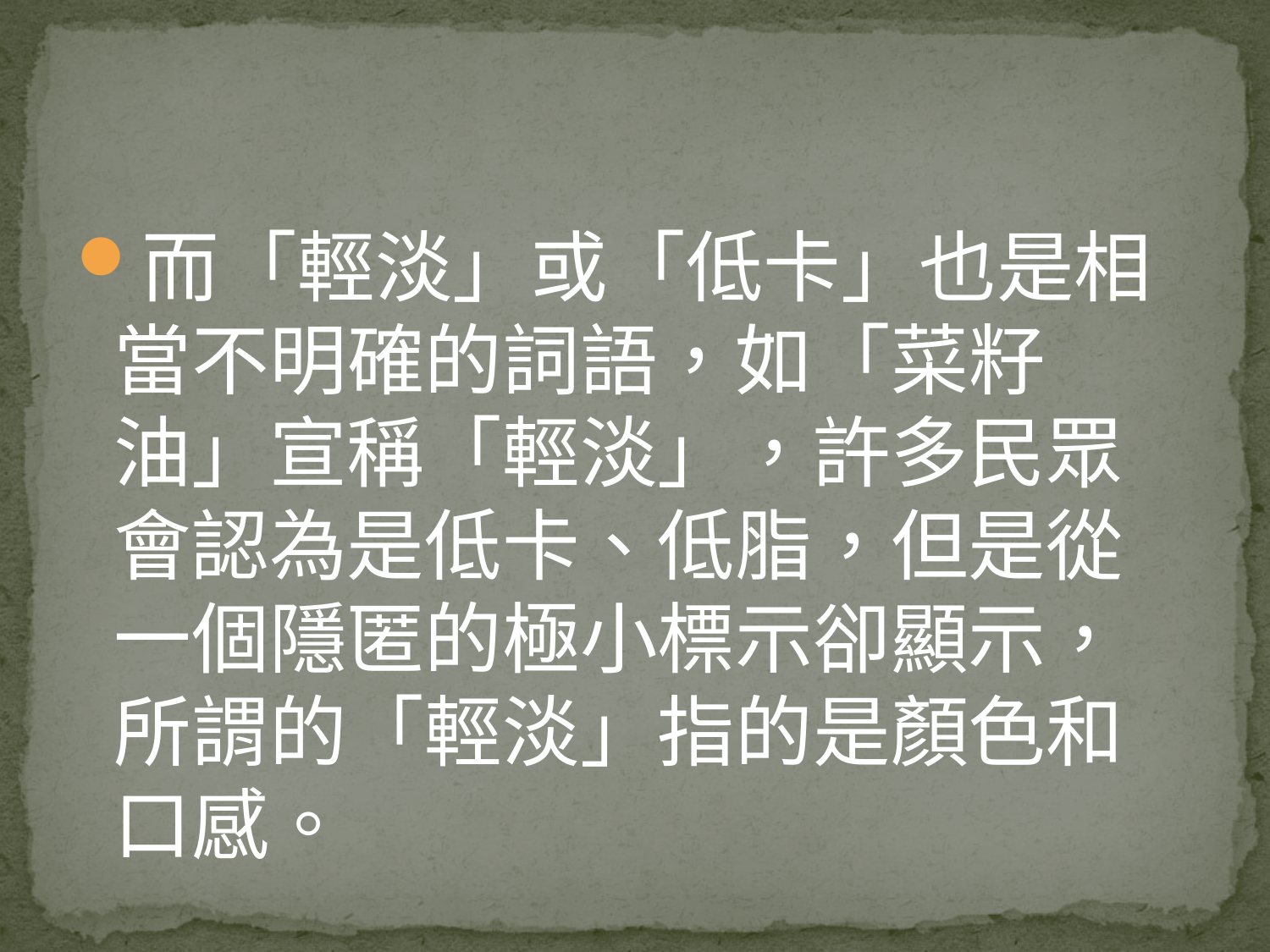

#
而「輕淡」或「低卡」也是相當不明確的詞語，如「菜籽油」宣稱「輕淡」，許多民眾會認為是低卡、低脂，但是從一個隱匿的極小標示卻顯示，所謂的「輕淡」指的是顏色和口感。